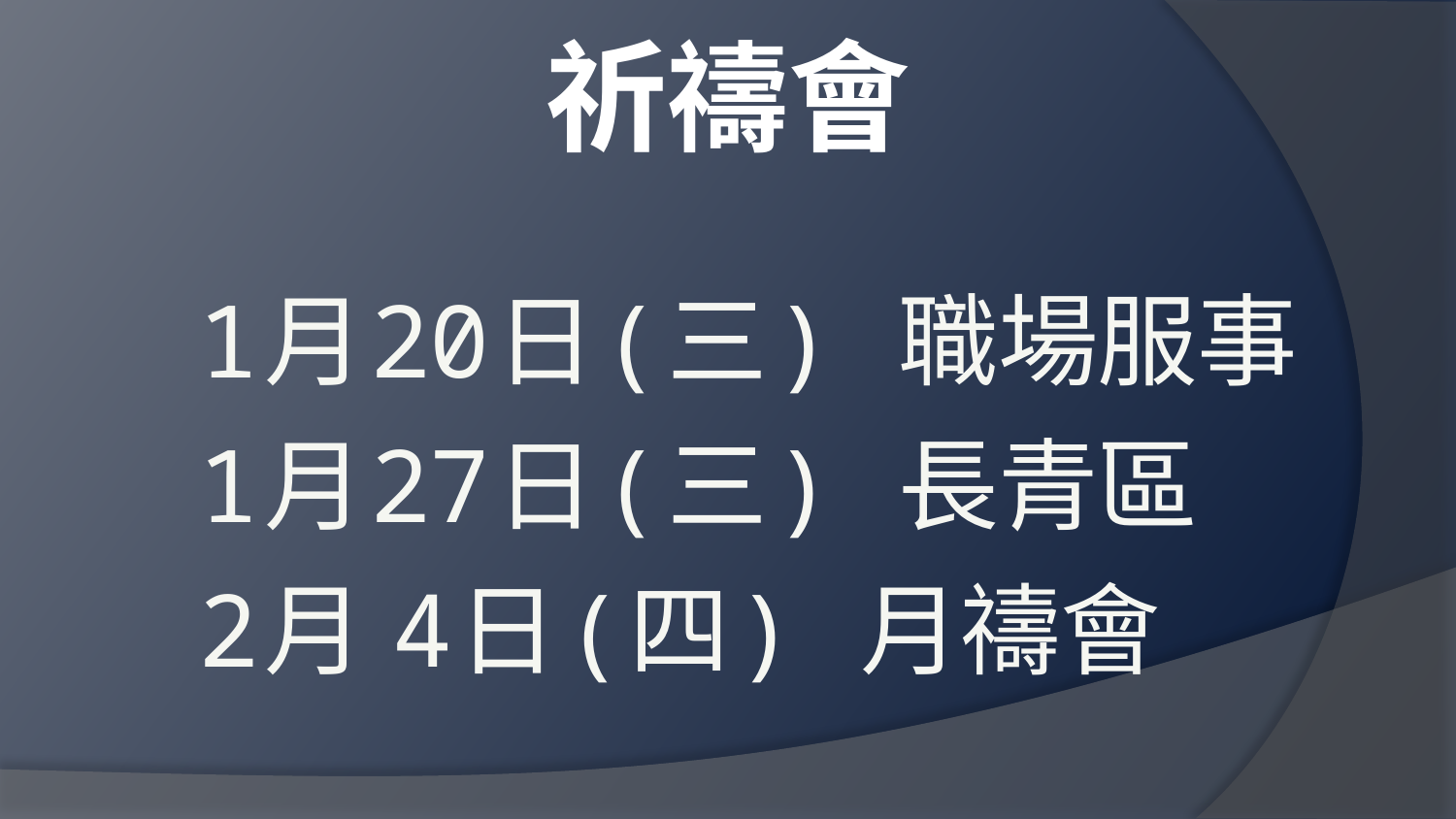

祈禱會

   1月20日(三) 職場服事
   1月27日(三) 長青區
   2月 4日(四) 月禱會